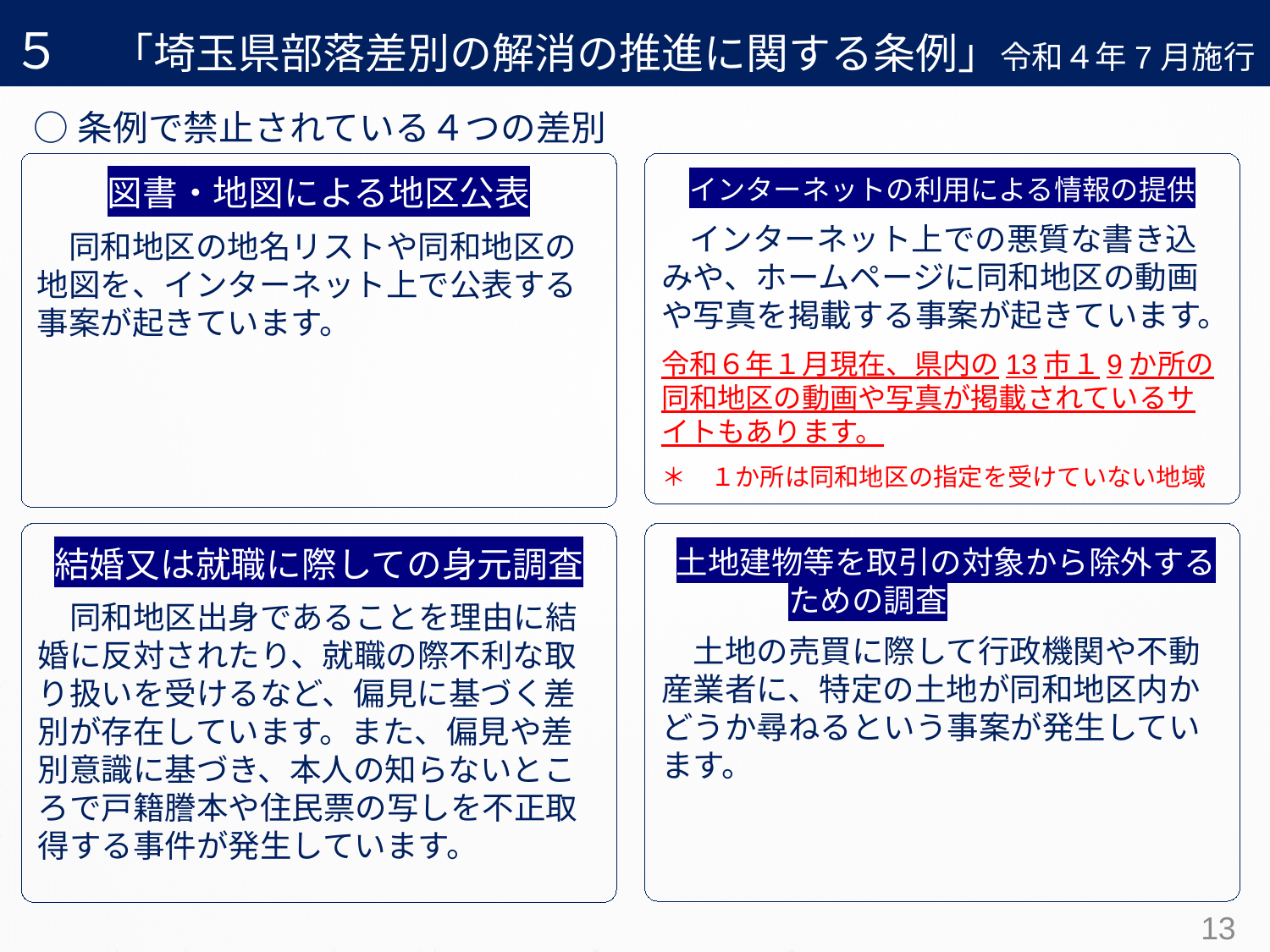

５　「埼玉県部落差別の解消の推進に関する条例」令和４年7月施行
○条例で禁止されている４つの差別
図書・地図による地区公表
　同和地区の地名リストや同和地区の地図を、インターネット上で公表する事案が起きています。
インターネットの利用による情報の提供
　インターネット上での悪質な書き込みや、ホームページに同和地区の動画や写真を掲載する事案が起きています。
令和６年１月現在、県内の13市１9か所の
同和地区の動画や写真が掲載されているサイトもあります。
＊　１か所は同和地区の指定を受けていない地域

結婚又は就職に際しての身元調査
　同和地区出身であることを理由に結婚に反対されたり、就職の際不利な取り扱いを受けるなど、偏見に基づく差別が存在しています。また、偏見や差別意識に基づき、本人の知らないところで戸籍謄本や住民票の写しを不正取得する事件が発生しています。
 土地建物等を取引の対象から除外する	ための調査
　土地の売買に際して行政機関や不動産業者に、特定の土地が同和地区内かどうか尋ねるという事案が発生しています。
13